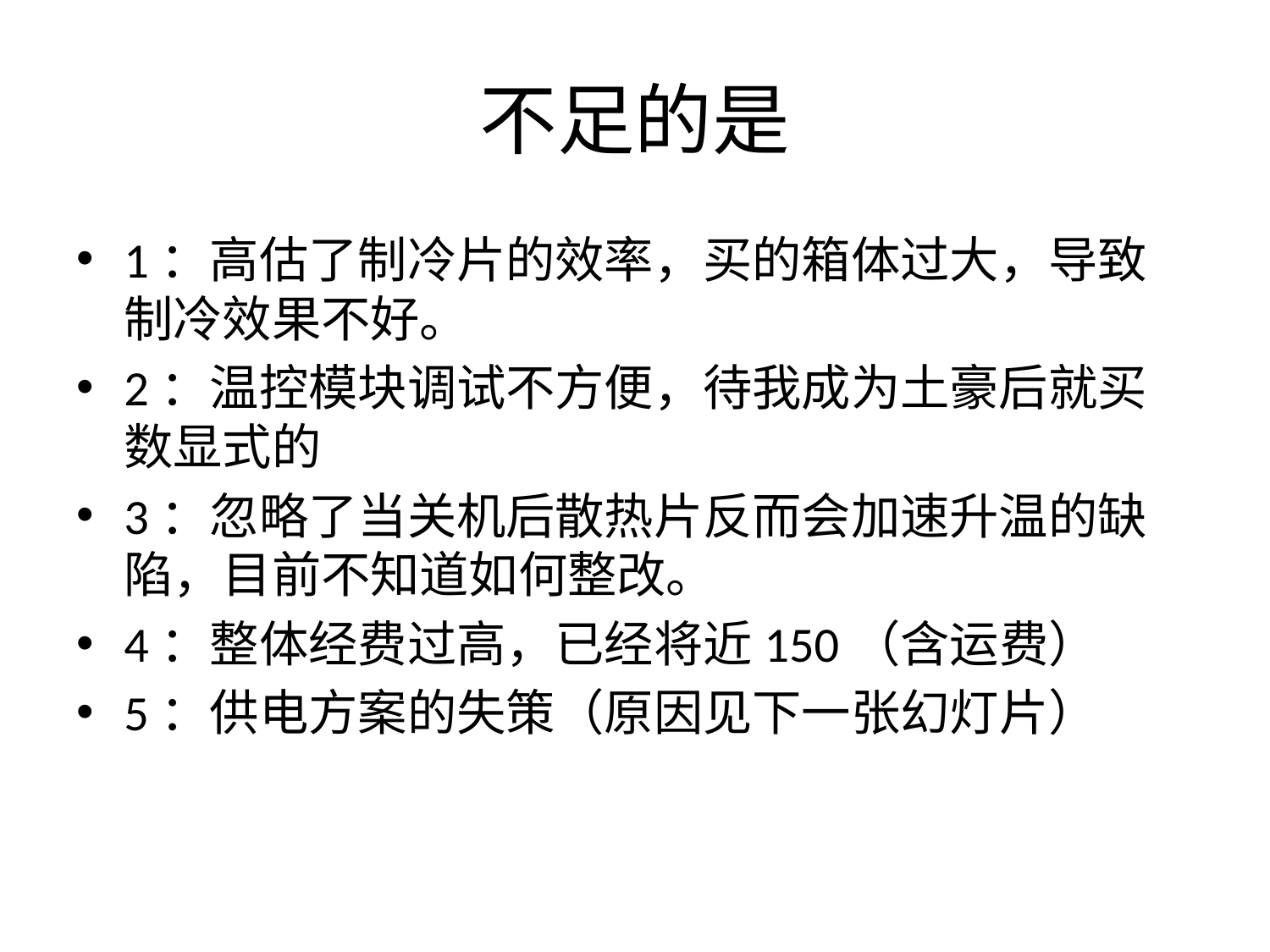

# 不足的是
1：高估了制冷片的效率，买的箱体过大，导致制冷效果不好。
2：温控模块调试不方便，待我成为土豪后就买数显式的
3：忽略了当关机后散热片反而会加速升温的缺陷，目前不知道如何整改。
4：整体经费过高，已经将近150（含运费）
5：供电方案的失策（原因见下一张幻灯片）